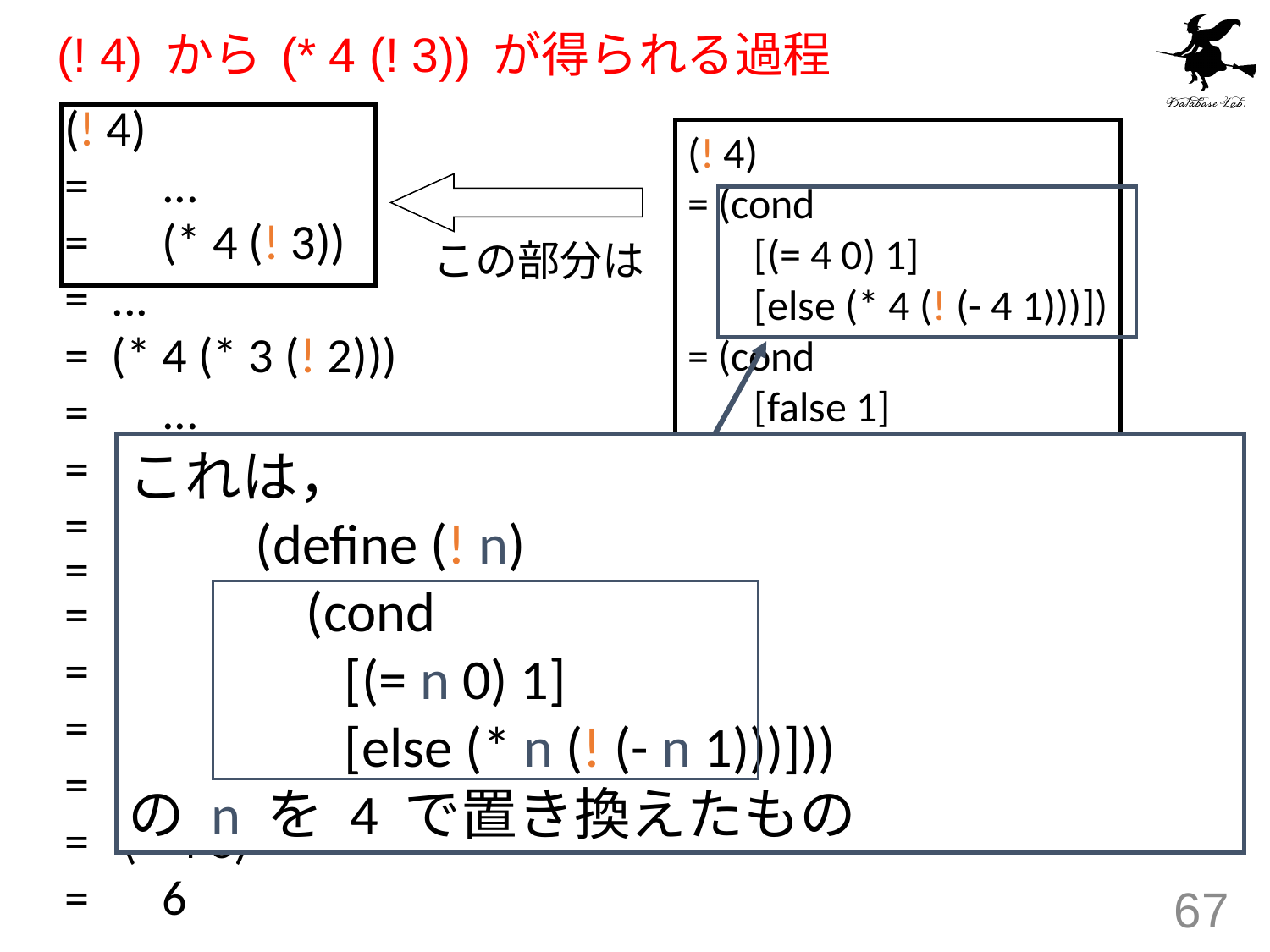

# (! 4) から (* 4 (! 3)) が得られる過程
(! 4)
=　...
=　(* 4 (! 3))
=  ...
=  (* 4 (* 3 (! 2)))
=　...
=　(* 4 (* 3 (* 2 (! 1))))
=　...
=　(* 4 (* 3 (* 2 (* 1 (! 0)))))
=　...
=　(* 4 (* 3 (* 2 (* 1 1))))
=　(* 4 (* 3 (* 2 1)))
=　(* 4 (* 3 2))
=   (* 4 6)
=　6

(! 4)
= (cond
       [(= 4 0) 1]
       [else (* 4 (! (- 4 1)))])
= (cond
       [false 1]
       [else (* 4 (! (- 4 1)))])
= (* 4 (! (- 4 1)))
= (* 4 (! 3))

この部分は

これは，
	(define (! n)
	    (cond
	       [(= n 0) 1]
	       [else (* n (! (- n 1)))]))
の n を 4 で置き換えたもの

67